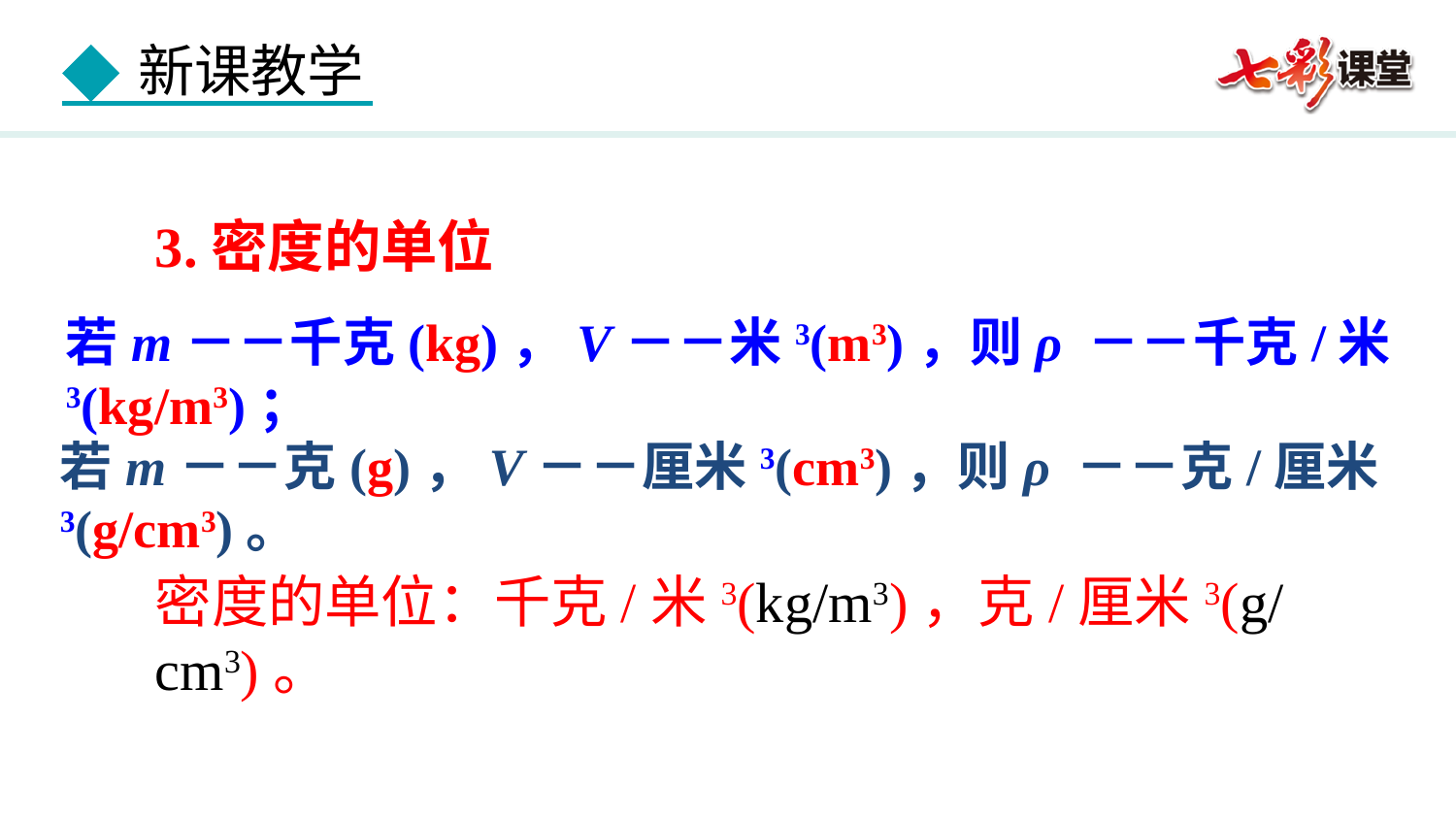

3.密度的单位
若m－－千克(kg)，V－－米3(m3)，则ρ －－千克/米3(kg/m3)；
若m－－克(g)，V－－厘米3(cm3)，则ρ －－克/厘米3(g/cm3)。
密度的单位：千克/米3(kg/m3)，克/厘米3(g/cm3)。